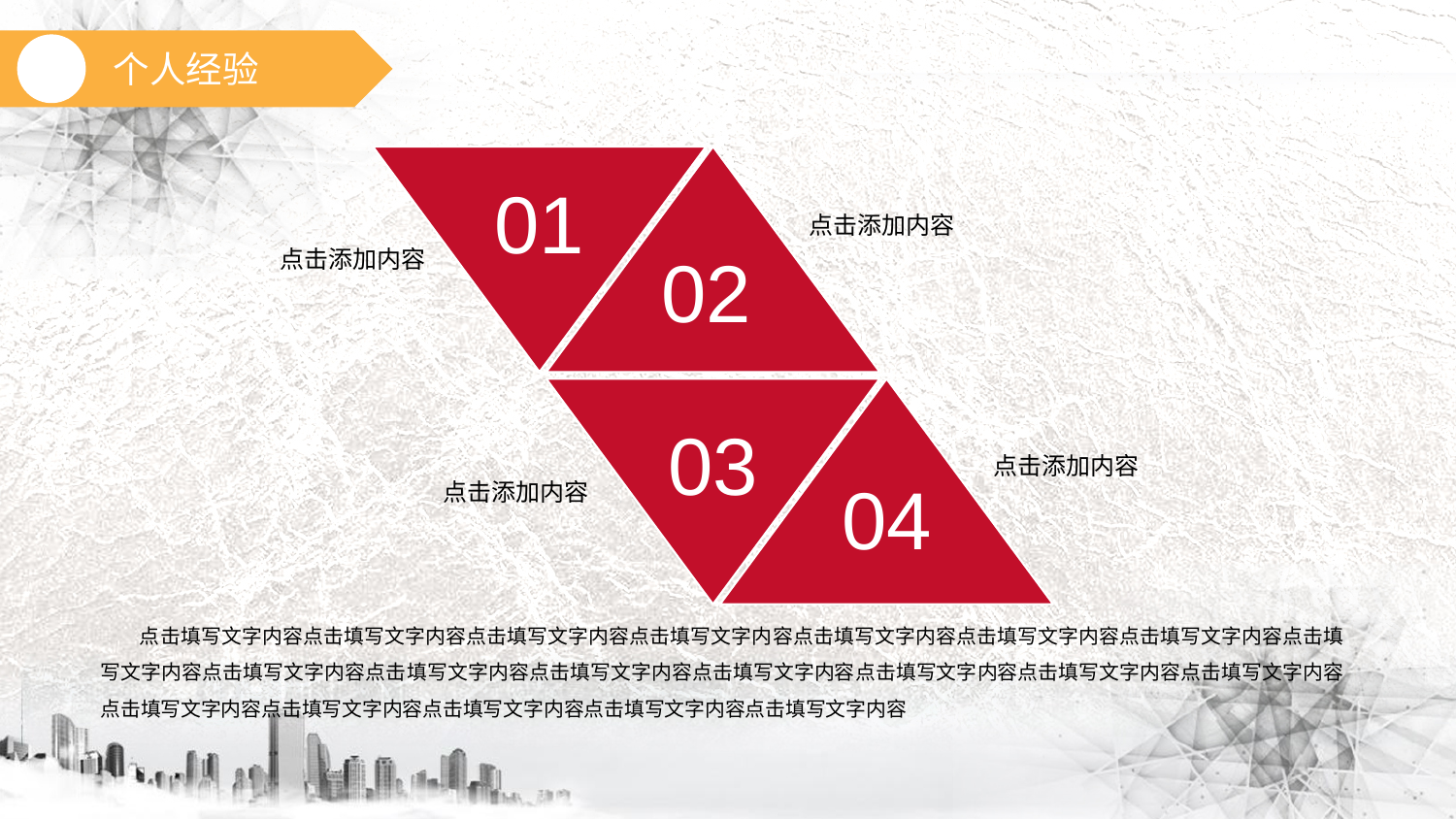

个人经验

01

02
点击添加内容
点击添加内容

03

04
点击添加内容
点击添加内容
       点击填写文字内容点击填写文字内容点击填写文字内容点击填写文字内容点击填写文字内容点击填写文字内容点击填写文字内容点击填写文字内容点击填写文字内容点击填写文字内容点击填写文字内容点击填写文字内容点击填写文字内容点击填写文字内容点击填写文字内容点击填写文字内容点击填写文字内容点击填写文字内容点击填写文字内容点击填写文字内容